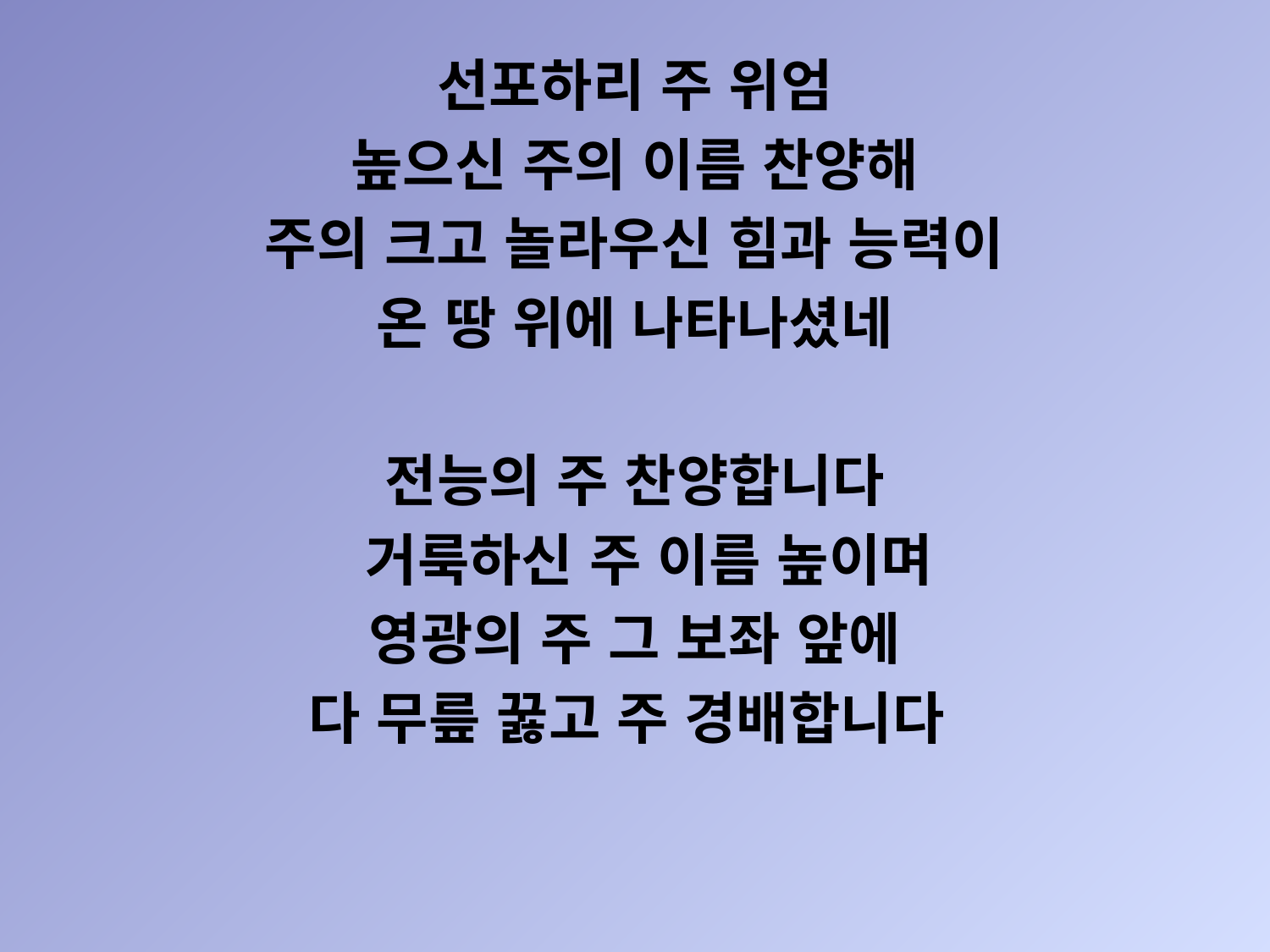

선포하리 주 위엄
높으신 주의 이름 찬양해
주의 크고 놀라우신 힘과 능력이
온 땅 위에 나타나셨네

전능의 주 찬양합니다
 거룩하신 주 이름 높이며
영광의 주 그 보좌 앞에
다 무릎 꿇고 주 경배합니다